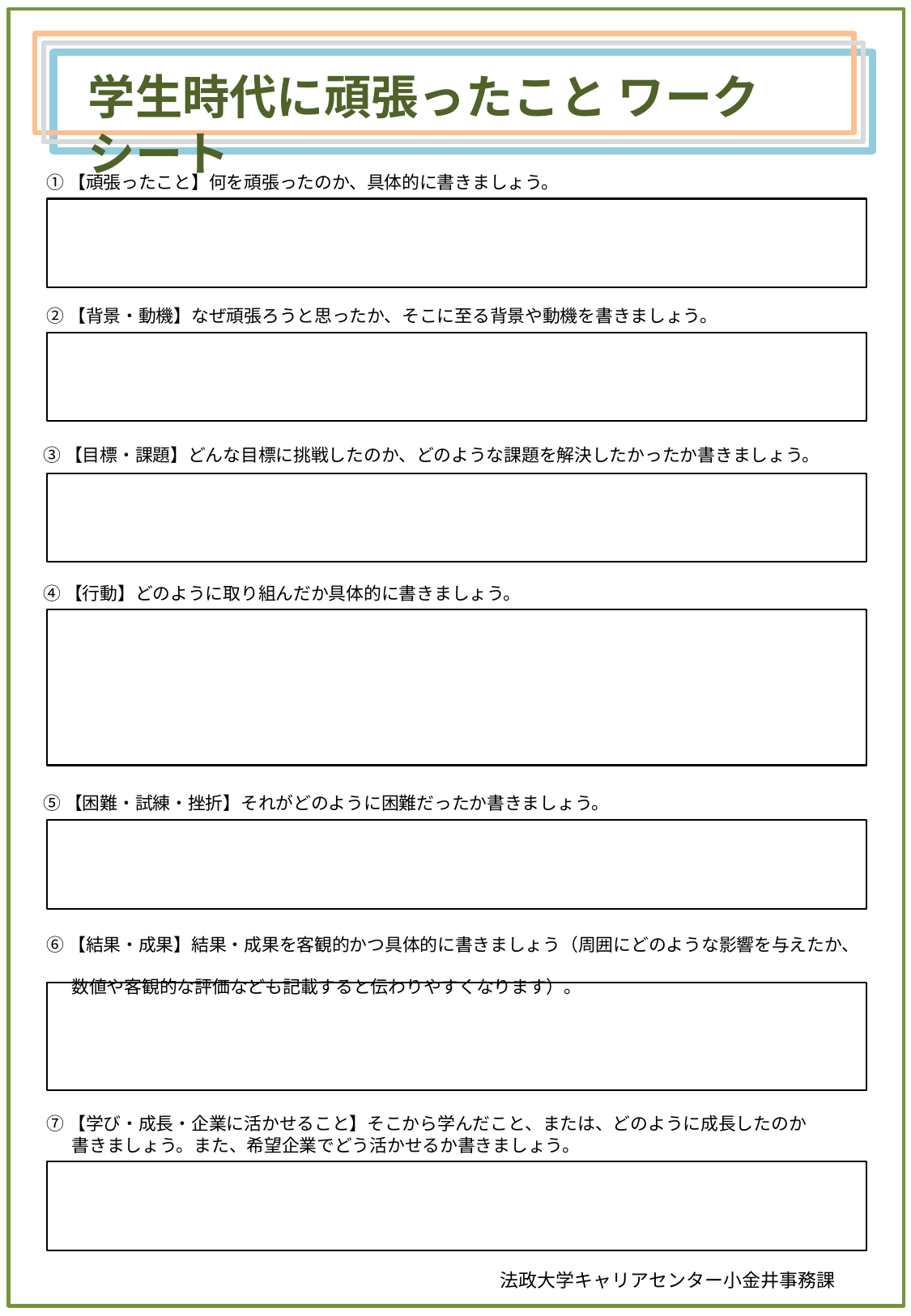

学生時代に頑張ったこと ワークシート
①【頑張ったこと】何を頑張ったのか、具体的に書きましょう。

②【背景・動機】なぜ頑張ろうと思ったか、そこに至る背景や動機を書きましょう。

 ③【目標・課題】どんな目標に挑戦したのか、どのような課題を解決したかったか書きましょう。

 ④【行動】どのように取り組んだか具体的に書きましょう。

 ⑤【困難・試練・挫折】それがどのように困難だったか書きましょう。

⑥【結果・成果】結果・成果を客観的かつ具体的に書きましょう（周囲にどのような影響を与えたか、
　  数値や客観的な評価なども記載すると伝わりやすくなります）。

⑦【学び・成長・企業に活かせること】そこから学んだこと、または、どのように成長したのか
　  書きましょう。また、希望企業でどう活かせるか書きましょう。

    法政大学キャリアセンター小金井事務課